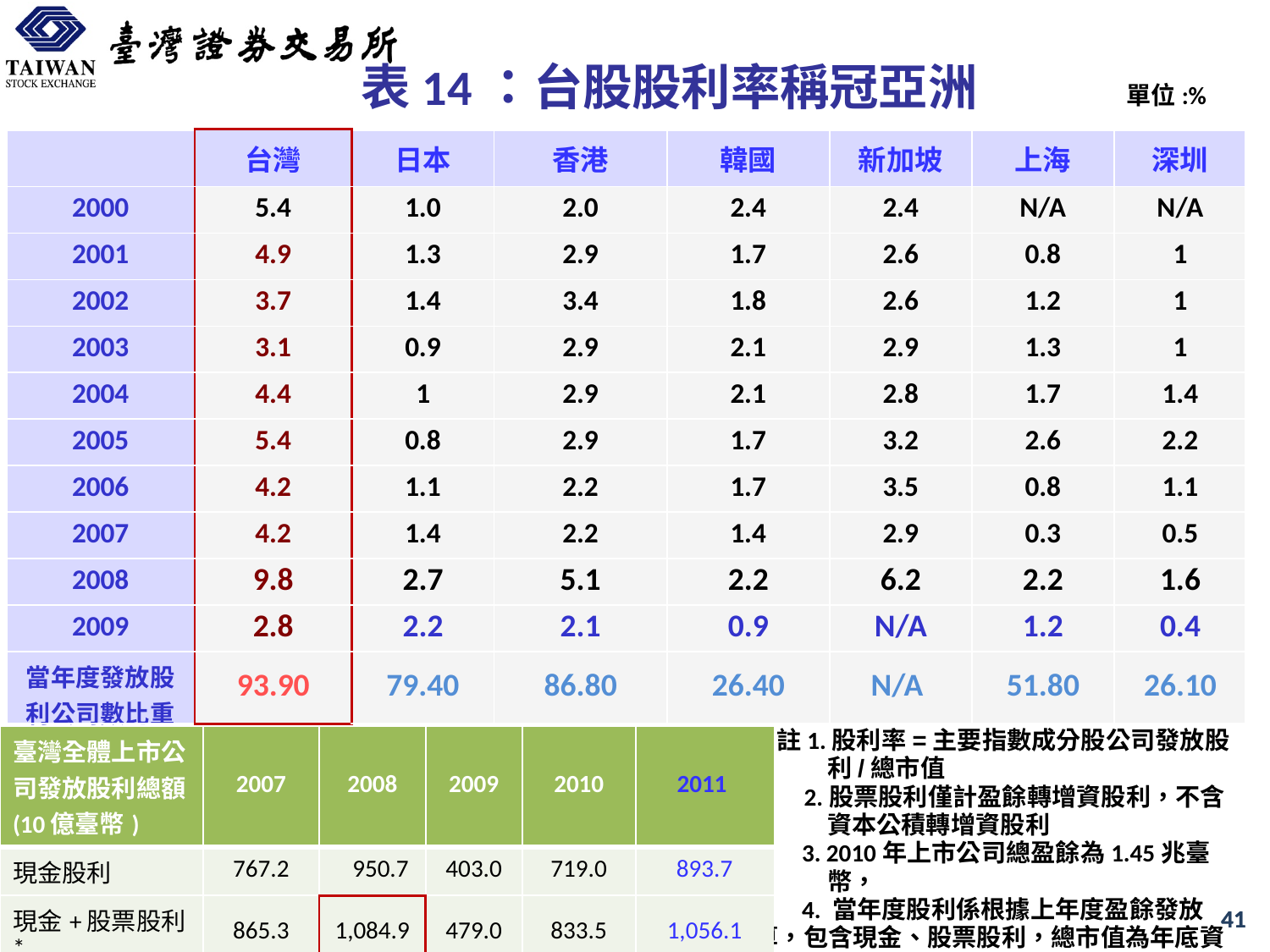

表14：台股股利率稱冠亞洲
單位:%
|  | 台灣 | 日本 | 香港 | 韓國 | 新加坡 | 上海 | 深圳 |
| --- | --- | --- | --- | --- | --- | --- | --- |
| 2000 | 5.4 | 1.0 | 2.0 | 2.4 | 2.4 | N/A | N/A |
| 2001 | 4.9 | 1.3 | 2.9 | 1.7 | 2.6 | 0.8 | 1 |
| 2002 | 3.7 | 1.4 | 3.4 | 1.8 | 2.6 | 1.2 | 1 |
| 2003 | 3.1 | 0.9 | 2.9 | 2.1 | 2.9 | 1.3 | 1 |
| 2004 | 4.4 | 1 | 2.9 | 2.1 | 2.8 | 1.7 | 1.4 |
| 2005 | 5.4 | 0.8 | 2.9 | 1.7 | 3.2 | 2.6 | 2.2 |
| 2006 | 4.2 | 1.1 | 2.2 | 1.7 | 3.5 | 0.8 | 1.1 |
| 2007 | 4.2 | 1.4 | 2.2 | 1.4 | 2.9 | 0.3 | 0.5 |
| 2008 | 9.8 | 2.7 | 5.1 | 2.2 | 6.2 | 2.2 | 1.6 |
| 2009 | 2.8 | 2.2 | 2.1 | 0.9 | N/A | 1.2 | 0.4 |
| 當年度發放股利公司數比重 | 93.90 | 79.40 | 86.80 | 26.40 | N/A | 51.80 | 26.10 |
註1.股利率=主要指數成分股公司發放股利/總市值
     2.股票股利僅計盈餘轉增資股利，不含資本公積轉增資股利
3. 2010年上市公司總盈餘為1.45兆臺幣，
4. 當年度股利係根據上年度盈餘發放
| 臺灣全體上市公司發放股利總額 (10億臺幣) | 2007 | 2008 | 2009 | 2010 | 2011 |
| --- | --- | --- | --- | --- | --- |
| 現金股利 | 767.2 | 950.7 | 403.0 | 719.0 | 893.7 |
| 現金+股票股利\* | 865.3 | 1,084.9 | 479.0 | 833.5 | 1,056.1 |
41
41
資料來源：臺灣證券交易所，WFE網站，股利依上市公司申報數字計算，包含現金、股票股利，總市值為年底資料